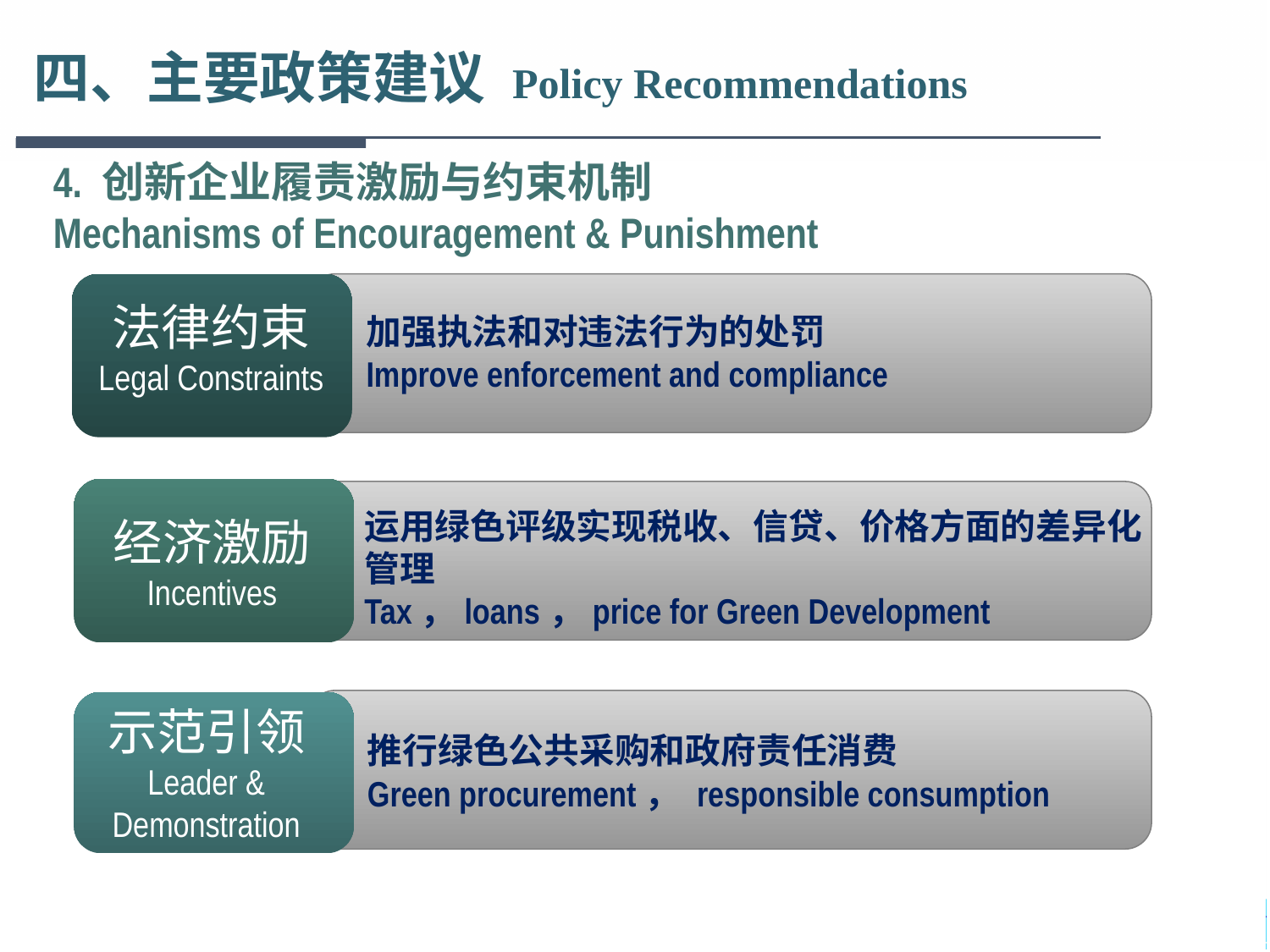

# 四、主要政策建议 Policy Recommendations
4. 创新企业履责激励与约束机制
Mechanisms of Encouragement & Punishment

法律约束
Legal Constraints
加强执法和对违法行为的处罚
Improve enforcement and compliance

运用绿色评级实现税收、信贷、价格方面的差异化管理
Tax，loans，price for Green Development
经济激励
Incentives

示范引领
Leader & Demonstration
推行绿色公共采购和政府责任消费
Green procurement， responsible consumption